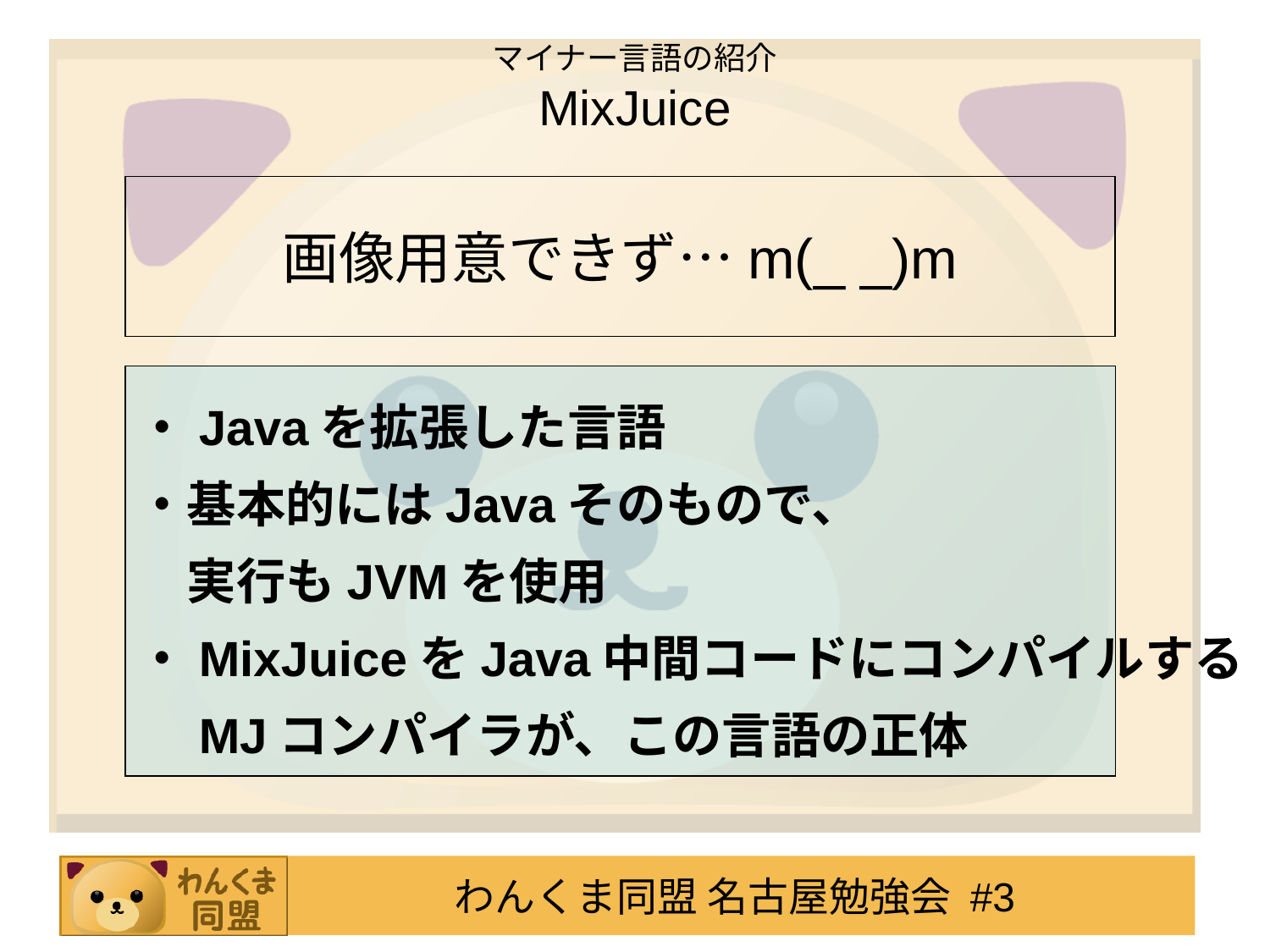

# マイナー言語の紹介 MixJuice
画像用意できず…m(_ _)m
・Javaを拡張した言語
・基本的にはJavaそのもので、
　実行もJVMを使用
・MixJuiceをJava中間コードにコンパイルする
　MJコンパイラが、この言語の正体